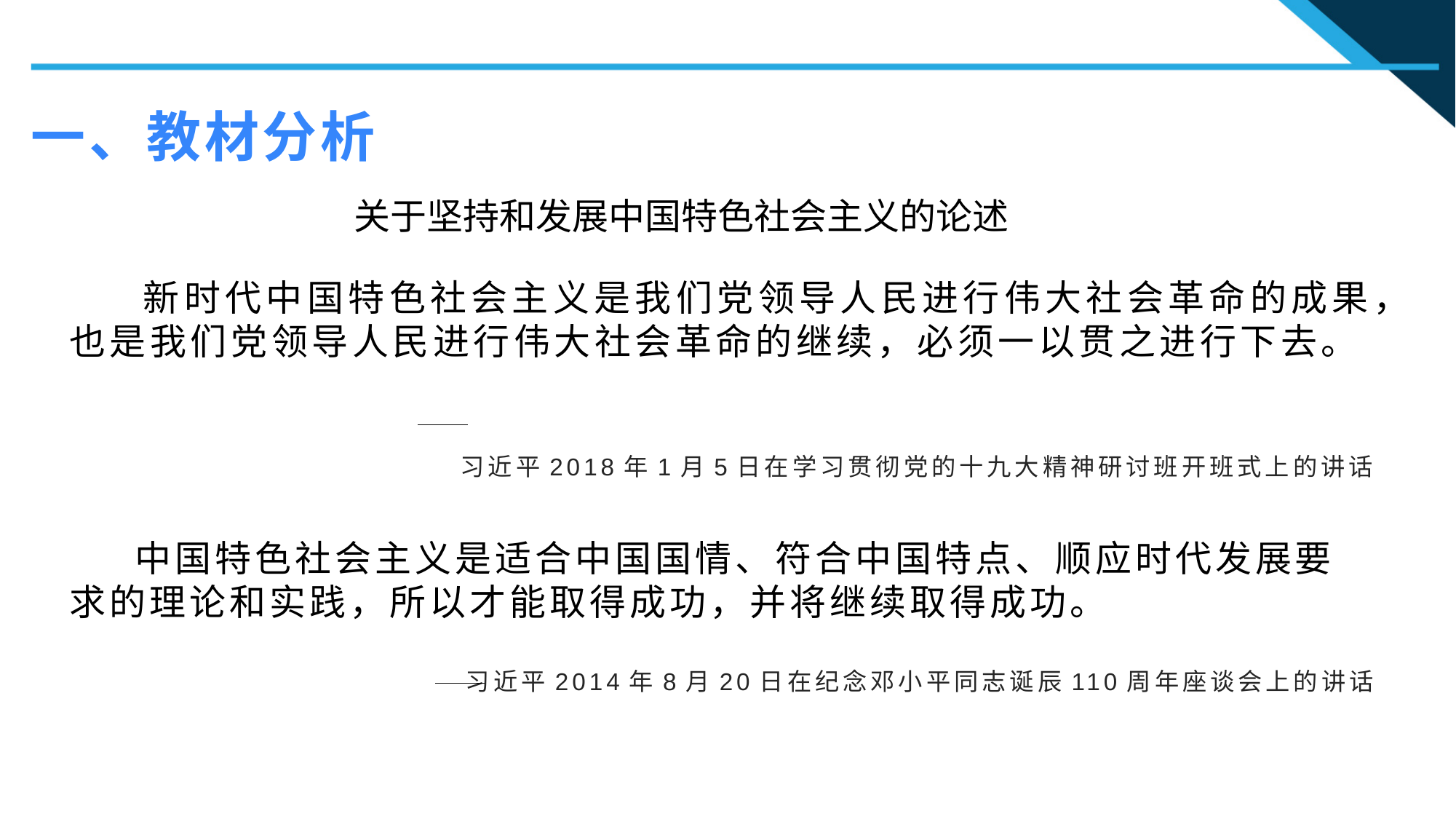

一、教材分析
关于坚持和发展中国特色社会主义的论述
     新时代中国特色社会主义是我们党领导人民进行伟大社会革命的成果，也是我们党领导人民进行伟大社会革命的继续，必须一以贯之进行下去。
习近平2018年1月5日在学习贯彻党的十九大精神研讨班开班式上的讲话
      中国特色社会主义是适合中国国情、符合中国特点、顺应时代发展要求的理论和实践，所以才能取得成功，并将继续取得成功。

习近平2014年8月20日在纪念邓小平同志诞辰110周年座谈会上的讲话